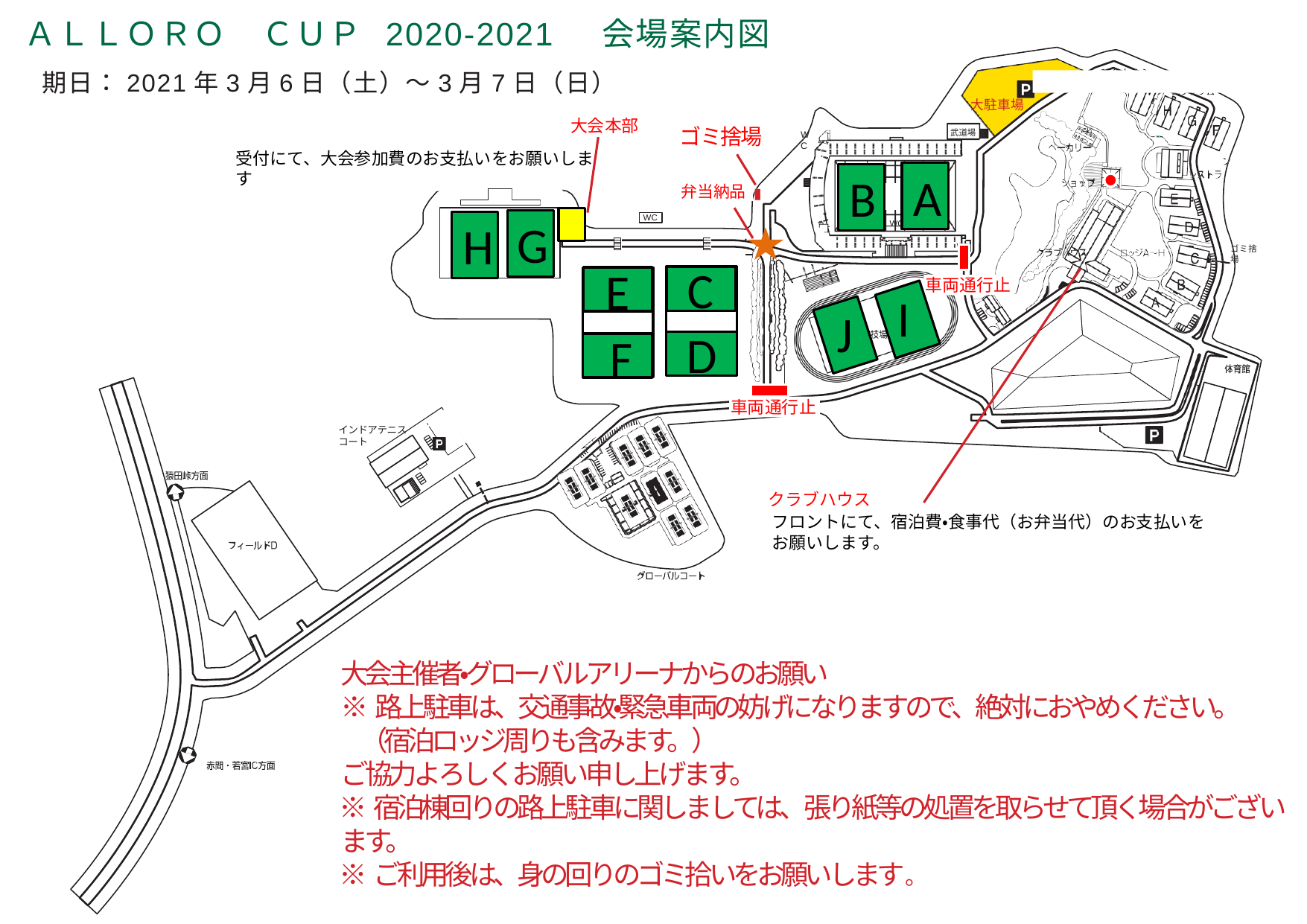

ＡＬＬＯＲＯ　ＣＵＰ 2020-2021　会場案内図
 期日：2021年3月6日（土）～3月7日（日）

大駐車場
大会本部
ゴミ捨場
武道場
WC

受付にて、大会参加費のお支払いをお願いします

A
B

弁当納品

G

H
WC
WC

WC
ゴミ捨場

C
E

車両通行止
I

J

F
D

車両通行止

インドアテニスコート

クラブハウス
フロントにて、宿泊費・食事代（お弁当代）のお支払いを
お願いします。
大会主催者・グローバルアリーナからのお願い
※路上駐車は、交通事故・緊急車両の妨げになりますので、絶対におやめください。
    （宿泊ロッジ周りも含みます。）
ご協力よろしくお願い申し上げます。
※宿泊棟回りの路上駐車に関しましては、張り紙等の処置を取らせて頂く場合がございます。
※ご利用後は、身の回りのゴミ拾いをお願いします。